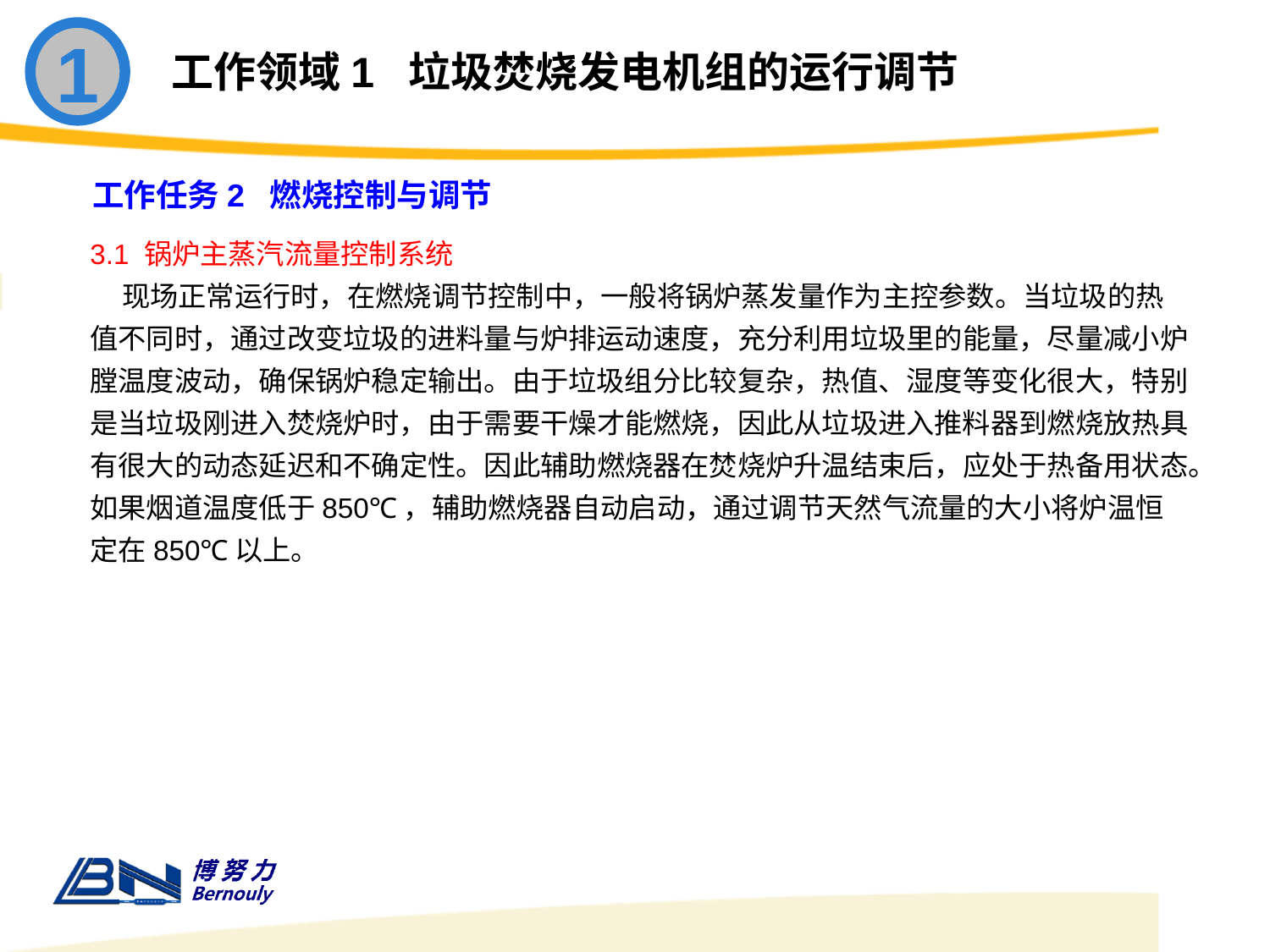

1
工作领域1  垃圾焚烧发电机组的运行调节
工作任务2  燃烧控制与调节
3.1 锅炉主蒸汽流量控制系统
    现场正常运行时，在燃烧调节控制中，一般将锅炉蒸发量作为主控参数。当垃圾的热值不同时，通过改变垃圾的进料量与炉排运动速度，充分利用垃圾里的能量，尽量减小炉膛温度波动，确保锅炉稳定输出。由于垃圾组分比较复杂，热值、湿度等变化很大，特别是当垃圾刚进入焚烧炉时，由于需要干燥才能燃烧，因此从垃圾进入推料器到燃烧放热具有很大的动态延迟和不确定性。因此辅助燃烧器在焚烧炉升温结束后，应处于热备用状态。如果烟道温度低于850℃，辅助燃烧器自动启动，通过调节天然气流量的大小将炉温恒定在850℃以上。